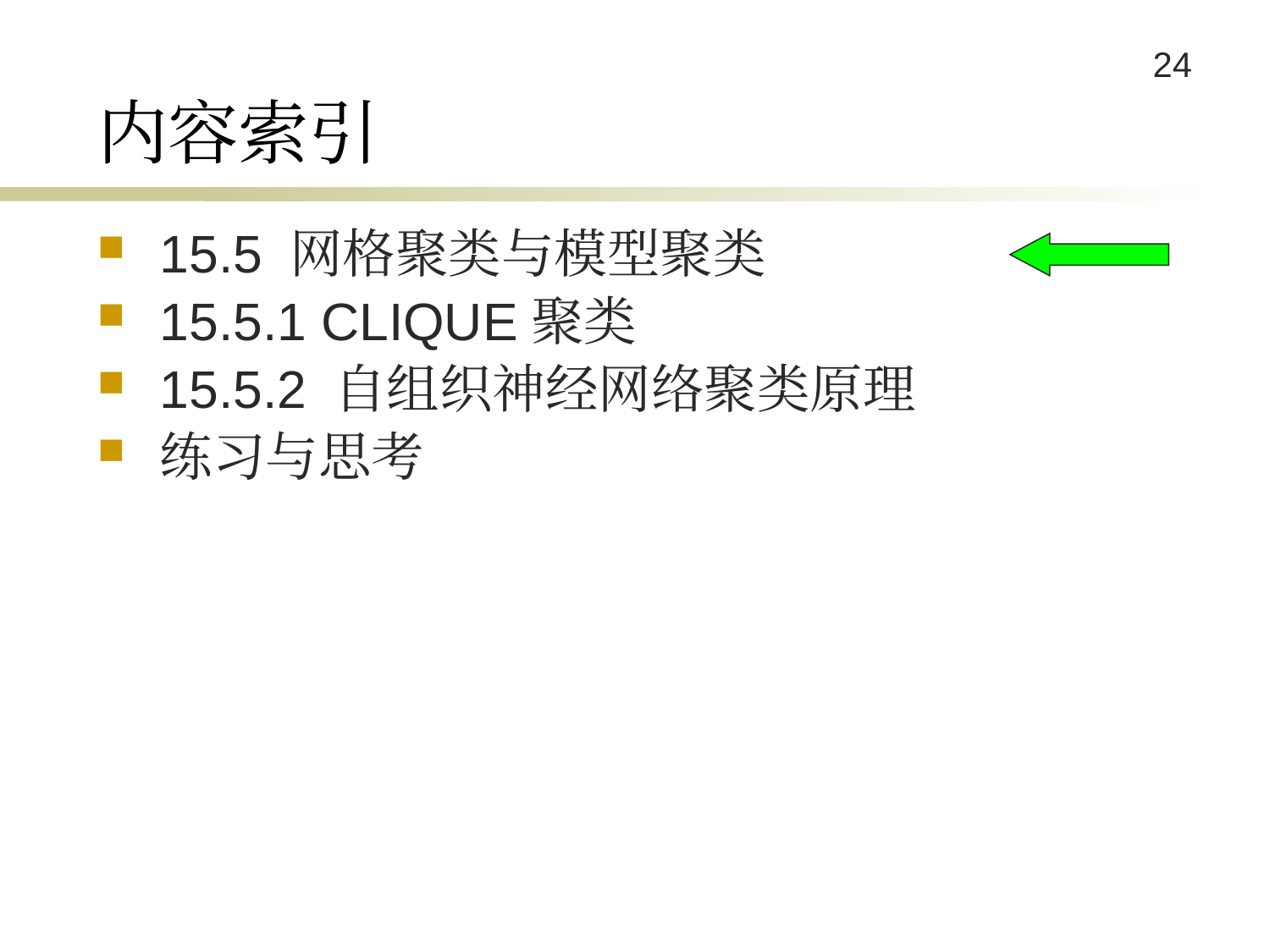

# 内容索引
15.5 网格聚类与模型聚类
15.5.1 CLIQUE聚类
15.5.2 自组织神经网络聚类原理
练习与思考